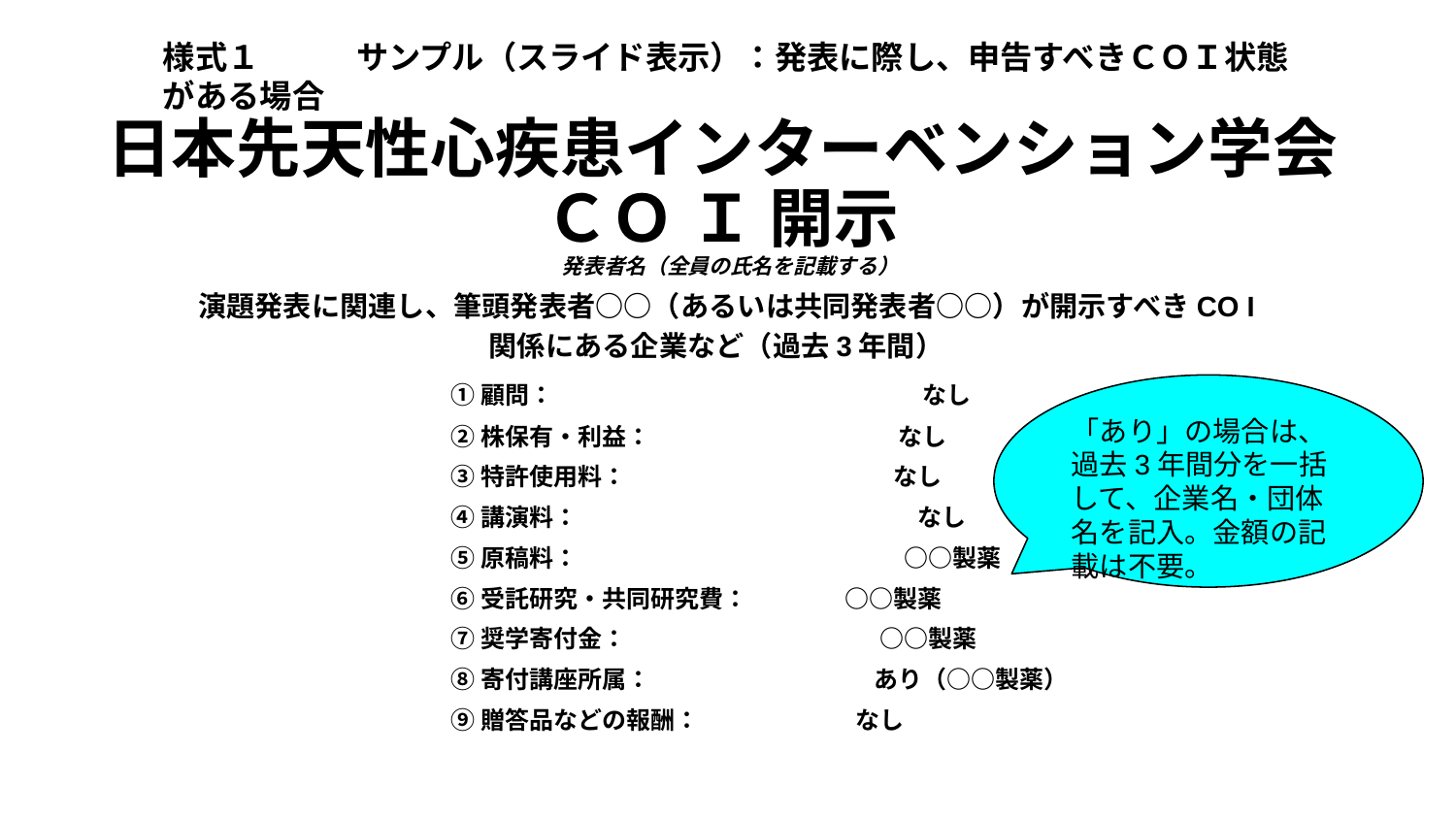

様式１　　　サンプル（スライド表示）：発表に際し、申告すべきＣＯＩ状態がある場合
日本先天性心疾患インターベンション学会
ＣＯ Ｉ 開示
　発表者名（全員の氏名を記載する）
　演題発表に関連し、筆頭発表者○○（あるいは共同発表者○○）が開示すべきCO I
関係にある企業など（過去3年間）
①顧問：　　　　　　　　　　　　　　　 なし
②株保有・利益：　　　　　　　　　　 なし
③特許使用料：　　　　　　　　　　　なし
④講演料：　　　　　　　　　　　　　　なし
⑤原稿料：　　　　　　　　　　　　  　○○製薬
⑥受託研究・共同研究費：　　　　○○製薬
⑦奨学寄付金：　 　　　　　　　　　 ○○製薬
⑧寄付講座所属：　　　　　　　　　 あり（○○製薬）
⑨贈答品などの報酬：　　　　 　　 なし

「あり」の場合は、過去3年間分を一括して、企業名・団体名を記入。金額の記載は不要。